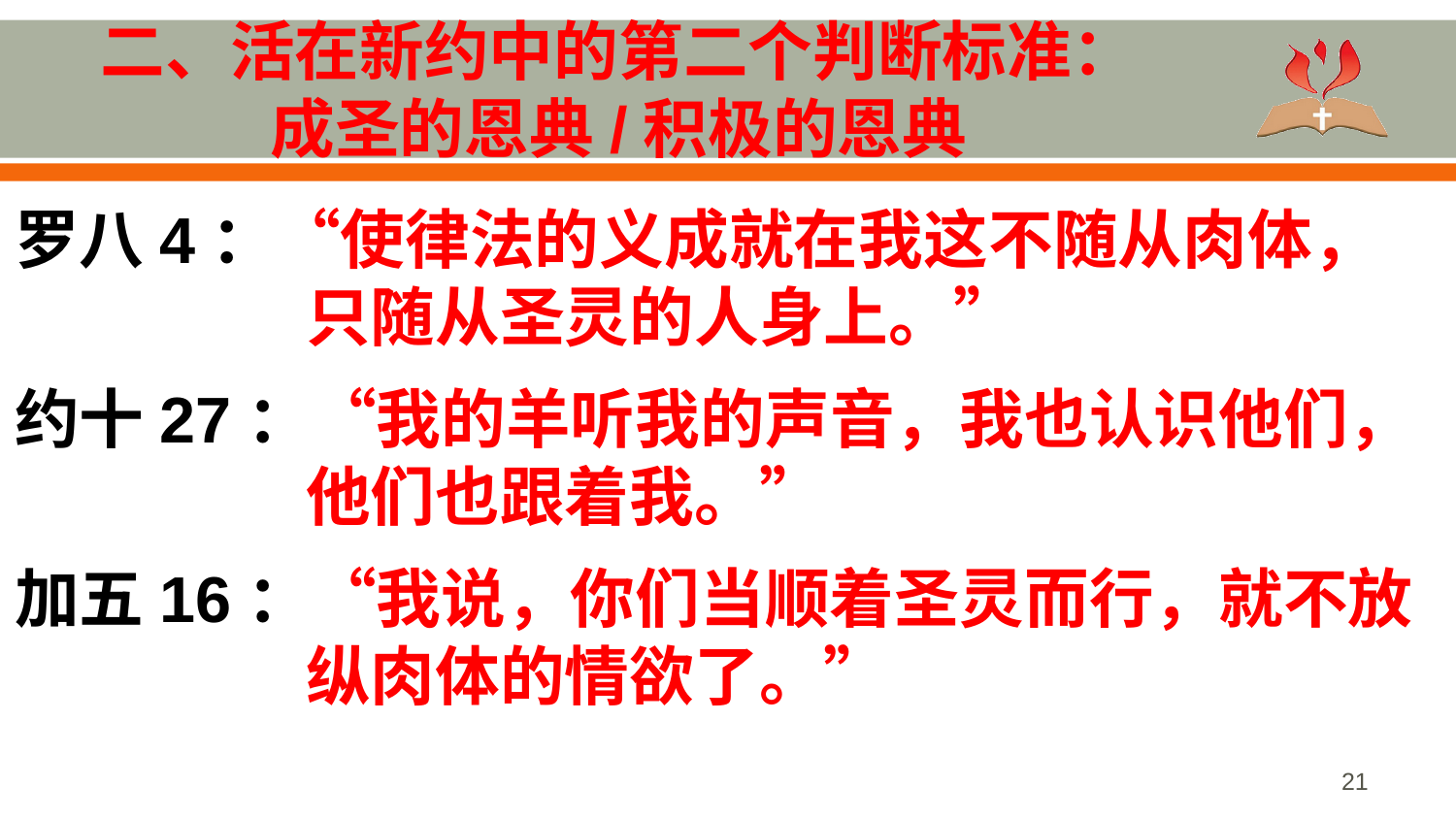

# 二、活在新约中的第二个判断标准： 成圣的恩典/积极的恩典
罗八4：“使律法的义成就在我这不随从肉体，只随从圣灵的人身上。”
约十27：“我的羊听我的声音，我也认识他们，他们也跟着我。”
加五16：“我说，你们当顺着圣灵而行，就不放纵肉体的情欲了。”
21